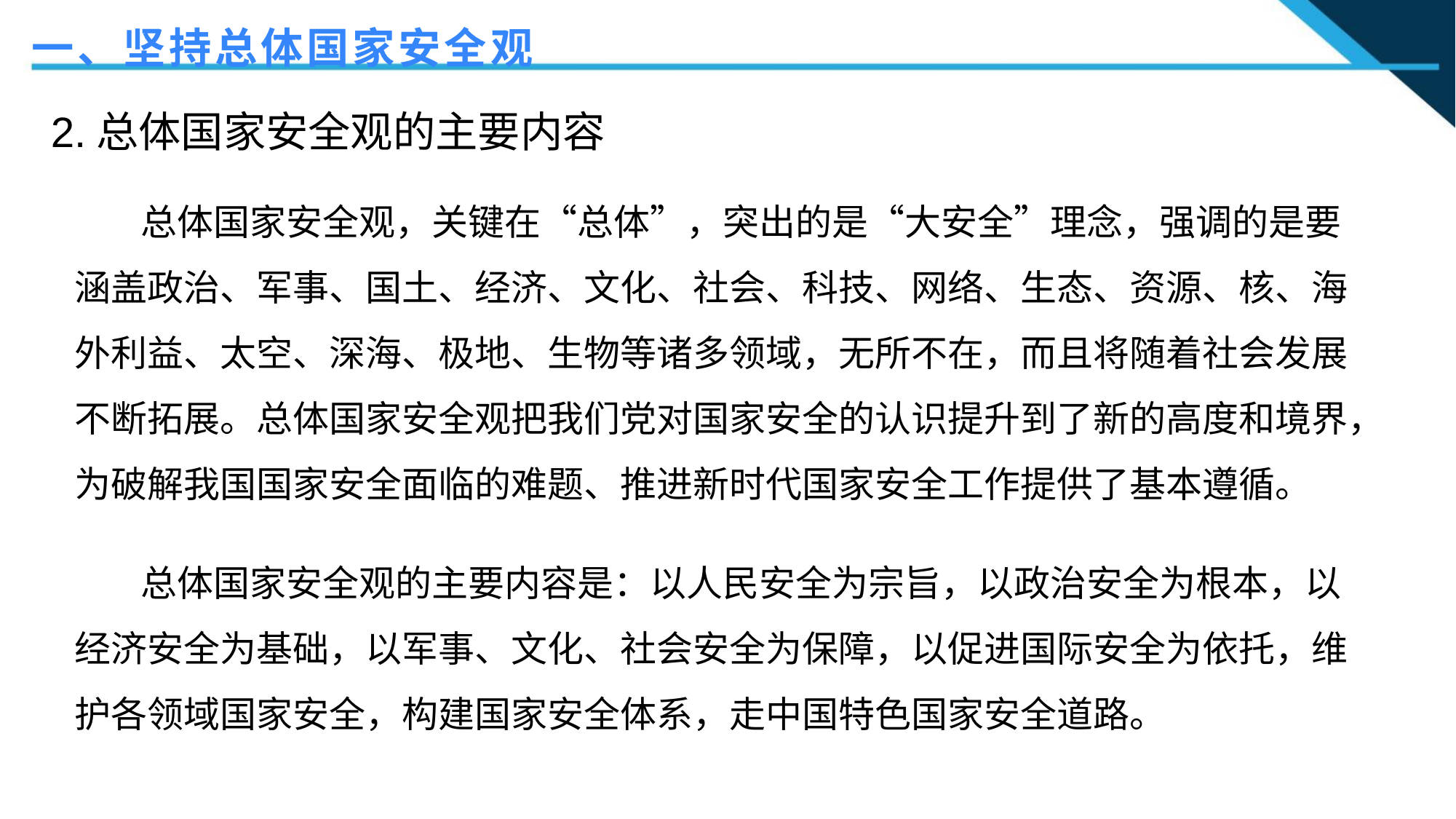

一、坚持总体国家安全观

2.总体国家安全观的主要内容

       总体国家安全观，关键在“总体”，突出的是“大安全”理念，强调的是要涵盖政治、军事、国土、经济、文化、社会、科技、网络、生态、资源、核、海外利益、太空、深海、极地、生物等诸多领域，无所不在，而且将随着社会发展不断拓展。总体国家安全观把我们党对国家安全的认识提升到了新的高度和境界，为破解我国国家安全面临的难题、推进新时代国家安全工作提供了基本遵循。
       总体国家安全观的主要内容是：以人民安全为宗旨，以政治安全为根本，以经济安全为基础，以军事、文化、社会安全为保障，以促进国际安全为依托，维护各领域国家安全，构建国家安全体系，走中国特色国家安全道路。